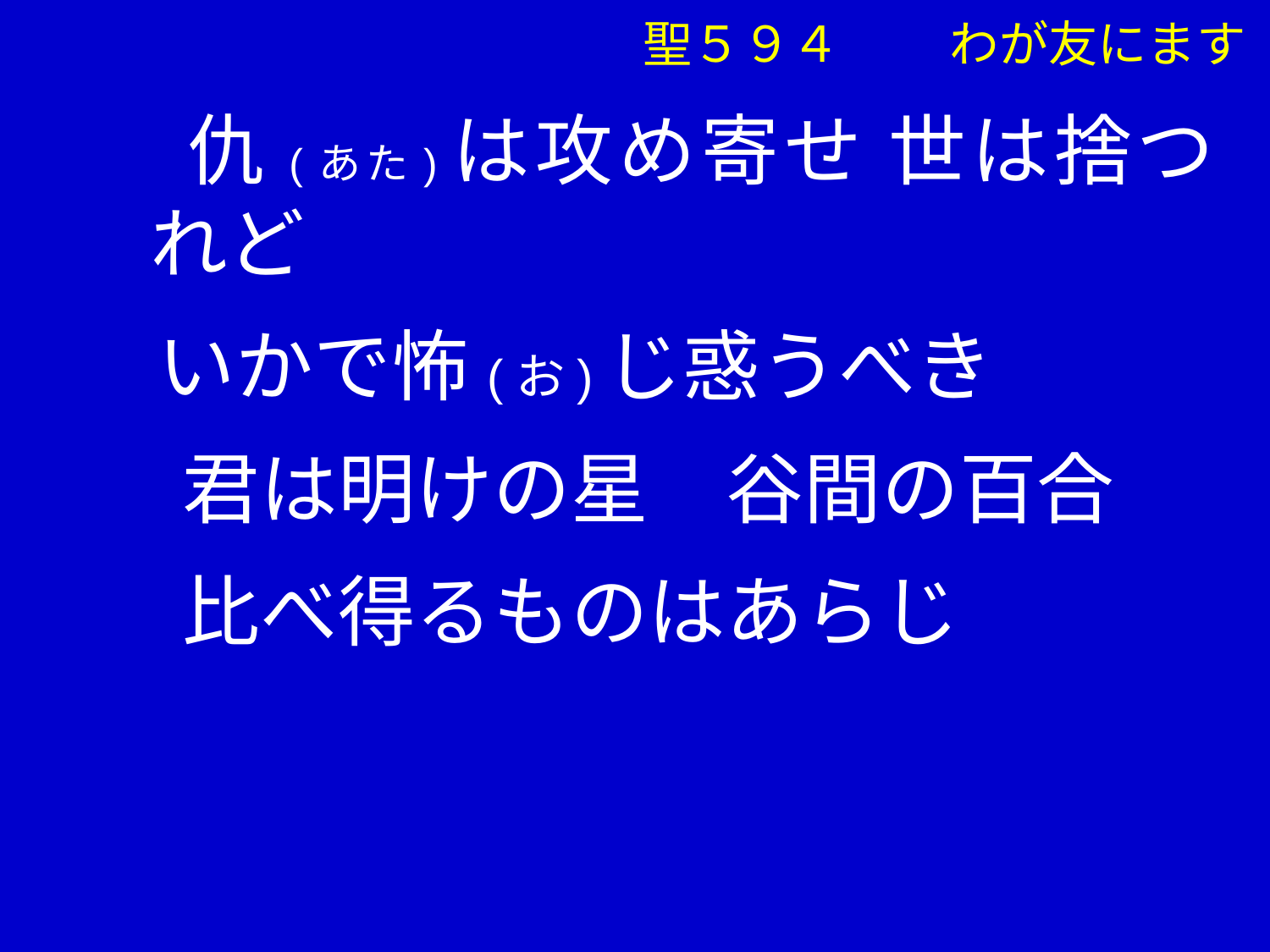

仇(あた)は攻め寄せ 世は捨つれど
  いかで怖(お)じ惑うべき
　君は明けの星　谷間の百合
　比べ得るものはあらじ

聖５９４　　 わが友にます